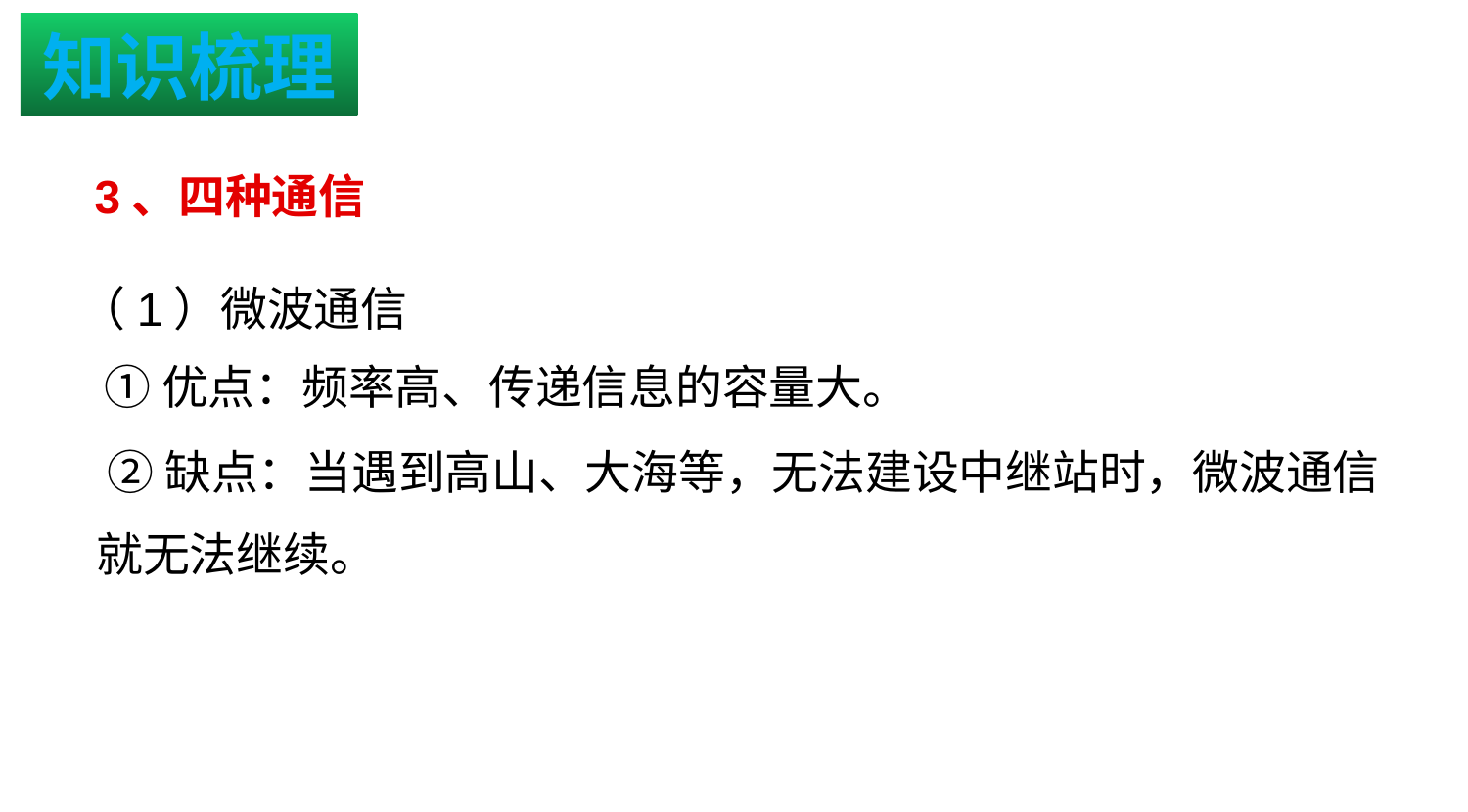

知识梳理
3、四种通信
（1）微波通信
 ①优点：频率高、传递信息的容量大。
 ②缺点：当遇到高山、大海等，无法建设中继站时，微波通信

就无法继续。